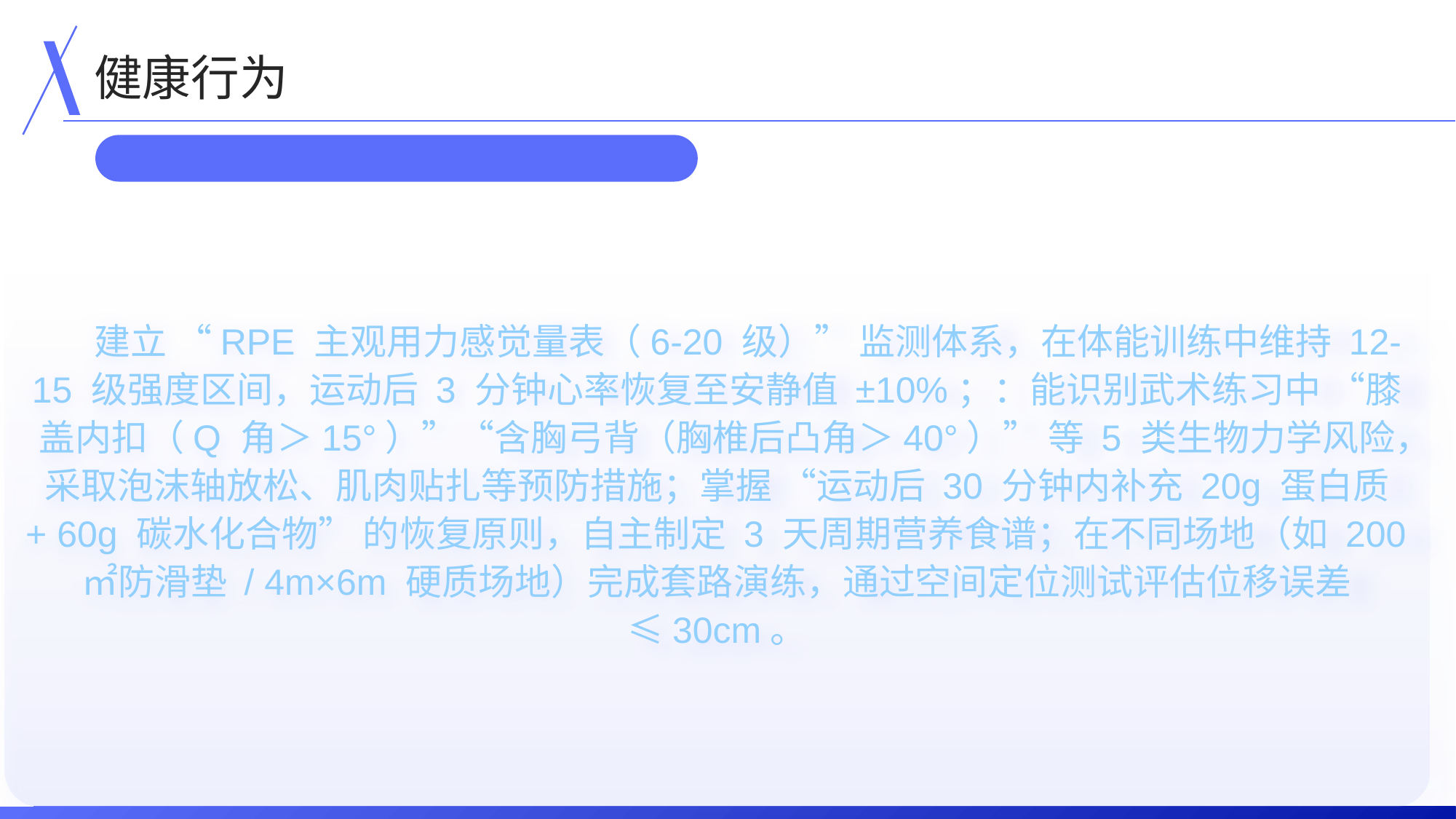

健康行为

         建立 “RPE 主观用力感觉量表（6-20 级）” 监测体系，在体能训练中维持 12-15 级强度区间，运动后 3 分钟心率恢复至安静值 ±10%；：能识别武术练习中 “膝盖内扣（Q 角＞15°）”“含胸弓背（胸椎后凸角＞40°）” 等 5 类生物力学风险，采取泡沫轴放松、肌肉贴扎等预防措施；掌握 “运动后 30 分钟内补充 20g 蛋白质 + 60g 碳水化合物” 的恢复原则，自主制定 3 天周期营养食谱；在不同场地（如 200㎡防滑垫 / 4m×6m 硬质场地）完成套路演练，通过空间定位测试评估位移误差≤30cm。